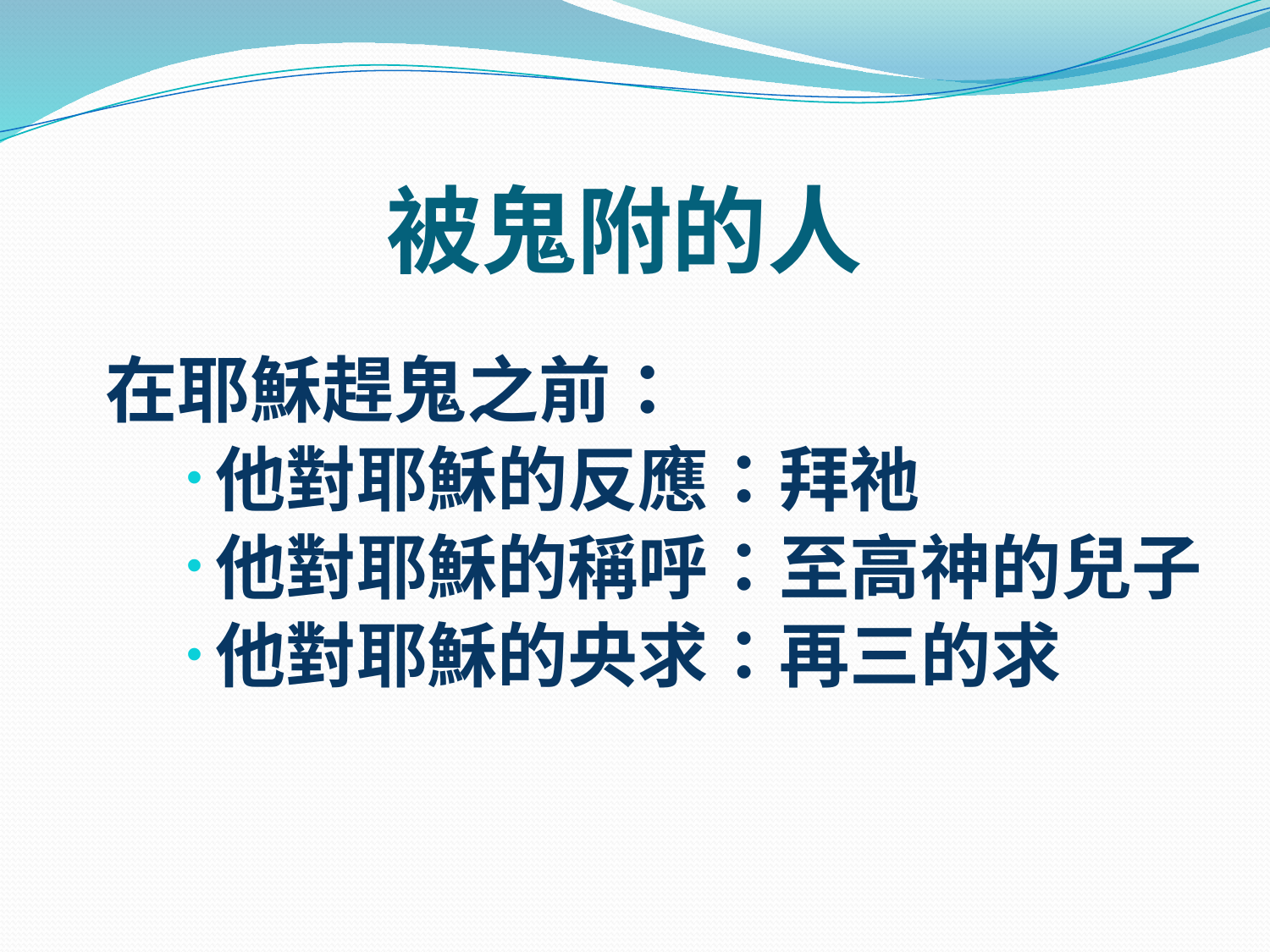

# 被鬼附的人
在耶穌趕鬼之前：
他對耶穌的反應：拜祂
他對耶穌的稱呼：至高神的兒子
他對耶穌的央求：再三的求